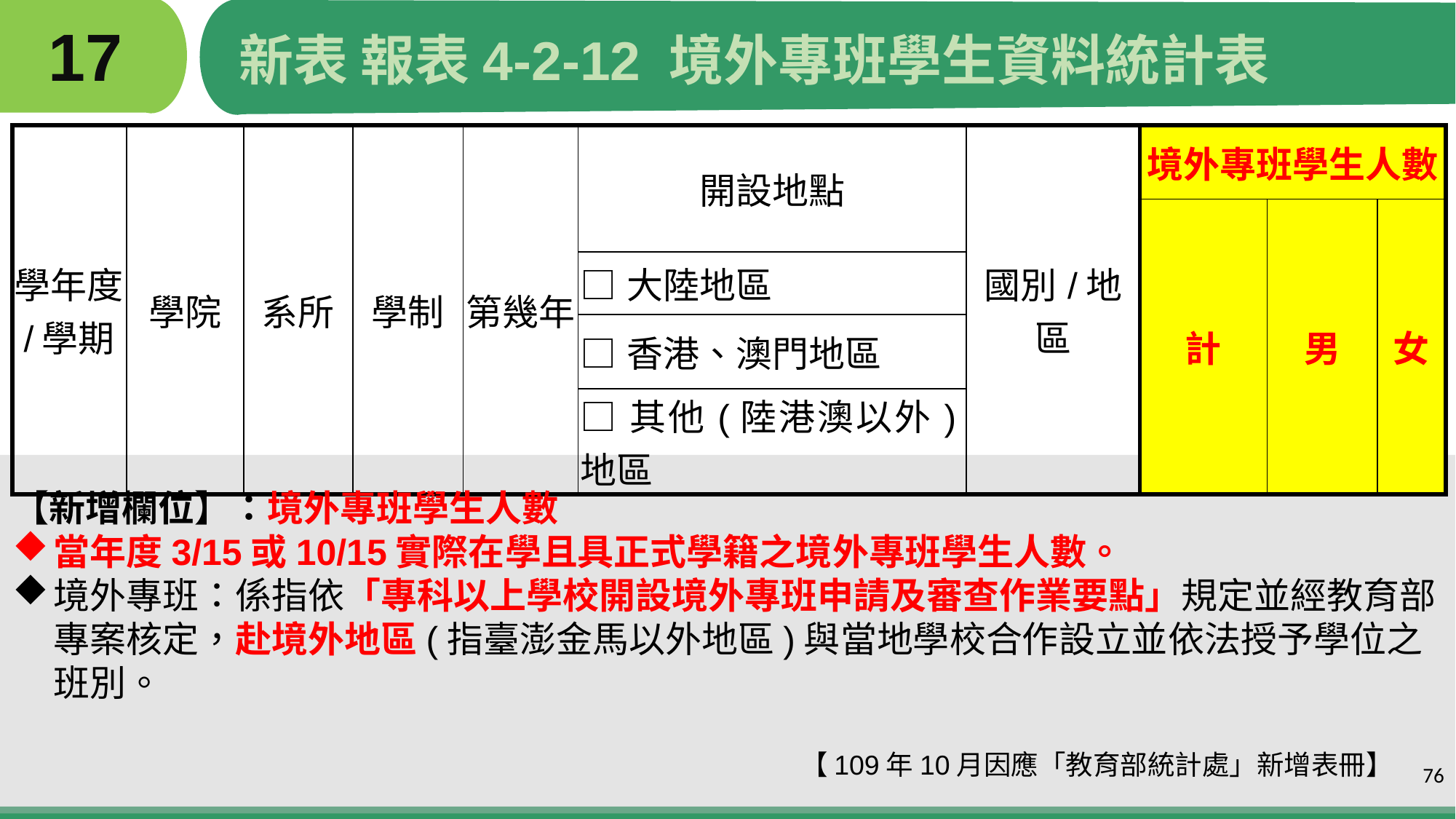

# 17
新表 報表4-2-12 境外專班學生資料統計表
| 學年度/學期 | 學院 | 系所 | 學制 | 第幾年 | 開設地點 | 國別/地區 | 境外專班學生人數 |  |  |
| --- | --- | --- | --- | --- | --- | --- | --- | --- | --- |
|  |  |  |  |  |  |  | 計 | 男 | 女 |
|  |  |  |  |  | □大陸地區 |  |  |  |  |
|  |  |  |  |  | □香港、澳門地區 |  |  |  |  |
|  |  |  |  |  | □其他(陸港澳以外)地區 |  |  |  |  |
【新增欄位】：境外專班學生人數
當年度3/15或10/15實際在學且具正式學籍之境外專班學生人數。
境外專班：係指依「專科以上學校開設境外專班申請及審查作業要點」規定並經教育部專案核定，赴境外地區(指臺澎金馬以外地區)與當地學校合作設立並依法授予學位之班別。

                                                                                                                      【109年10月因應「教育部統計處」新增表冊】

76